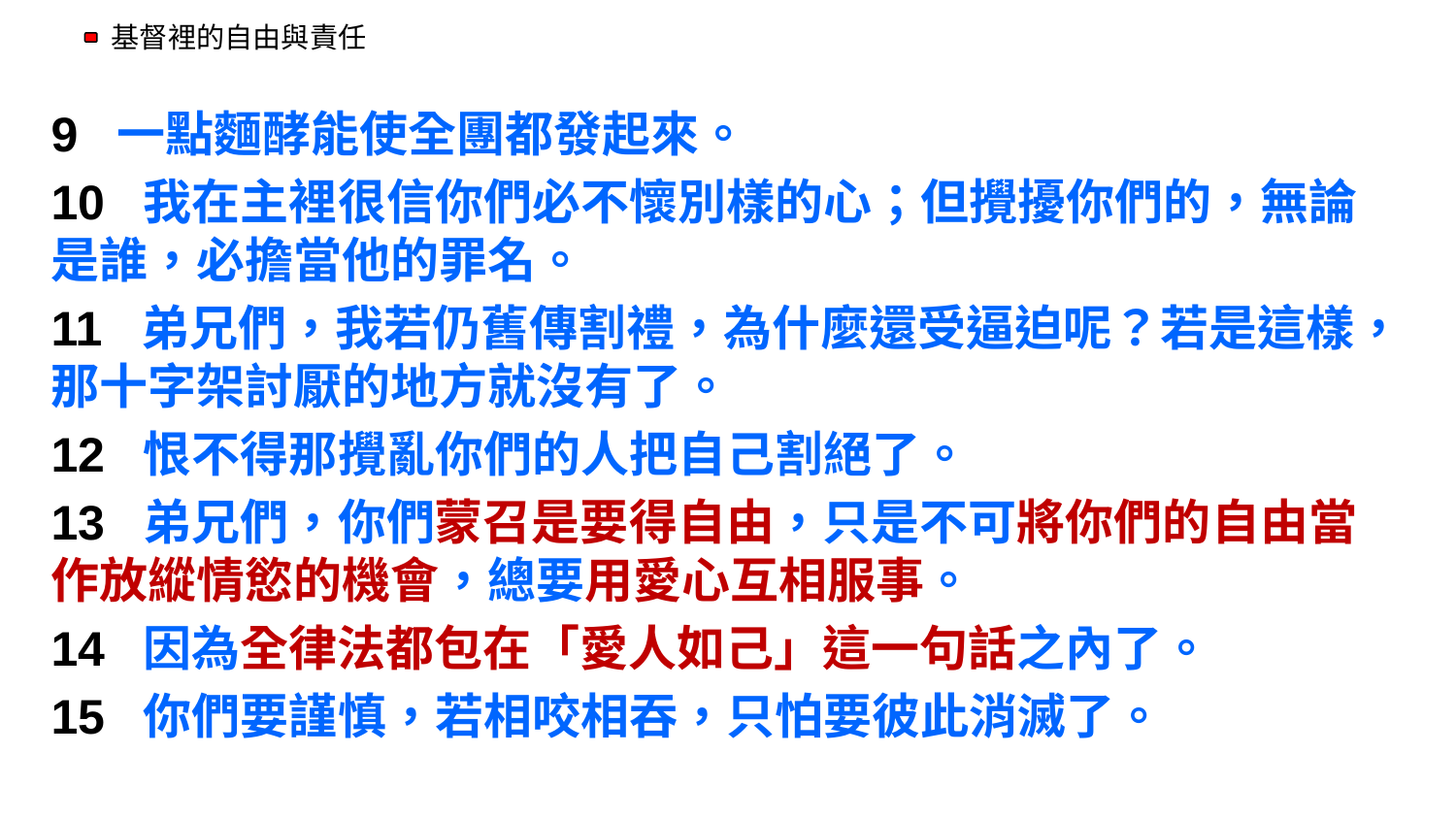

#
9  一點麵酵能使全團都發起來。
10  我在主裡很信你們必不懷別樣的心；但攪擾你們的，無論是誰，必擔當他的罪名。
11  弟兄們，我若仍舊傳割禮，為什麼還受逼迫呢？若是這樣，那十字架討厭的地方就沒有了。
12  恨不得那攪亂你們的人把自己割絕了。
13  弟兄們，你們蒙召是要得自由，只是不可將你們的自由當作放縱情慾的機會，總要用愛心互相服事。
14  因為全律法都包在「愛人如己」這一句話之內了。
15  你們要謹慎，若相咬相吞，只怕要彼此消滅了。